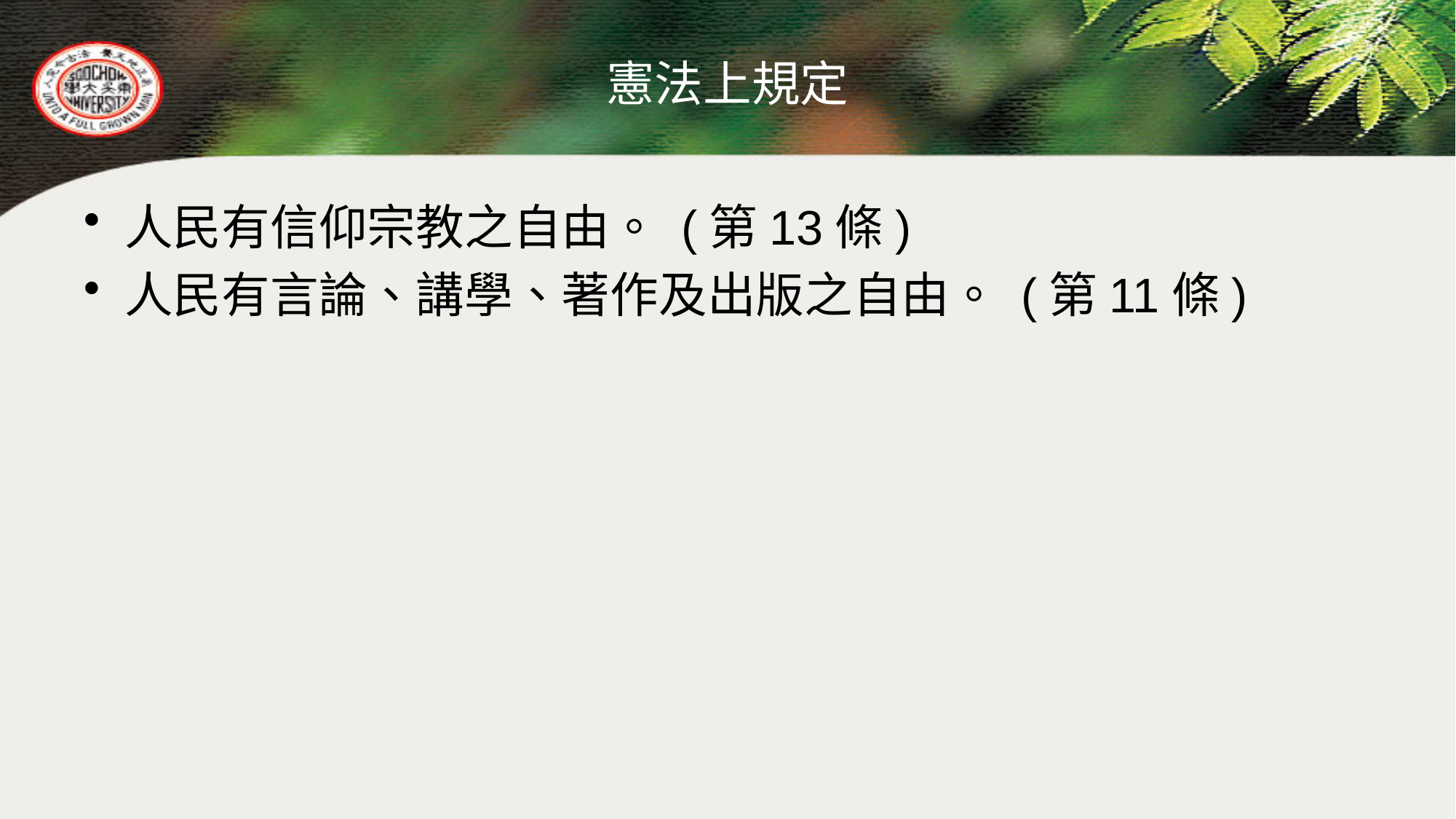

# 憲法上規定
人民有信仰宗教之自由。 (第13條)
人民有言論、講學、著作及出版之自由。 (第11條)